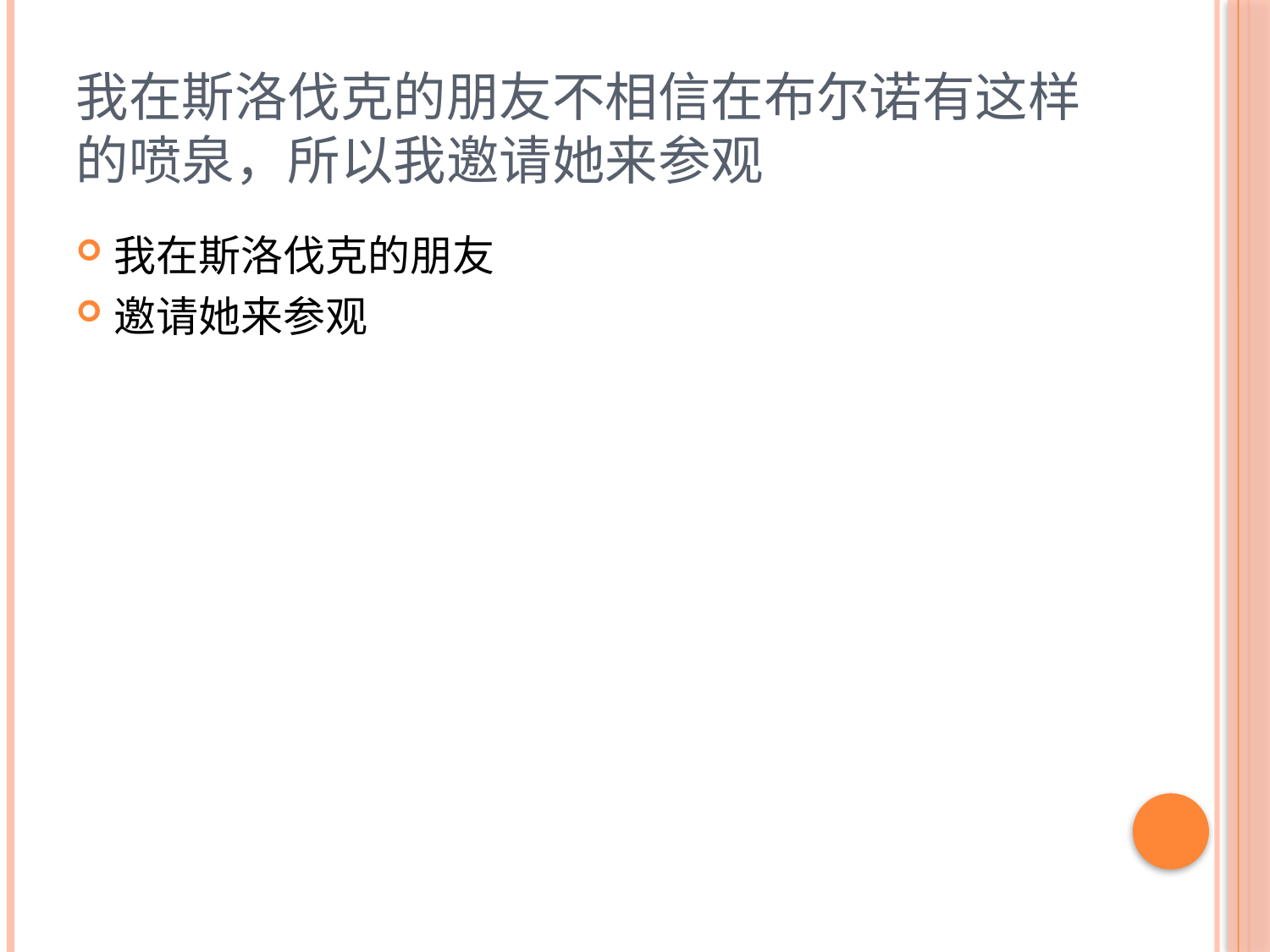

# 我在斯洛伐克的朋友不相信在布尔诺有这样的喷泉，所以我邀请她来参观
我在斯洛伐克的朋友
邀请她来参观